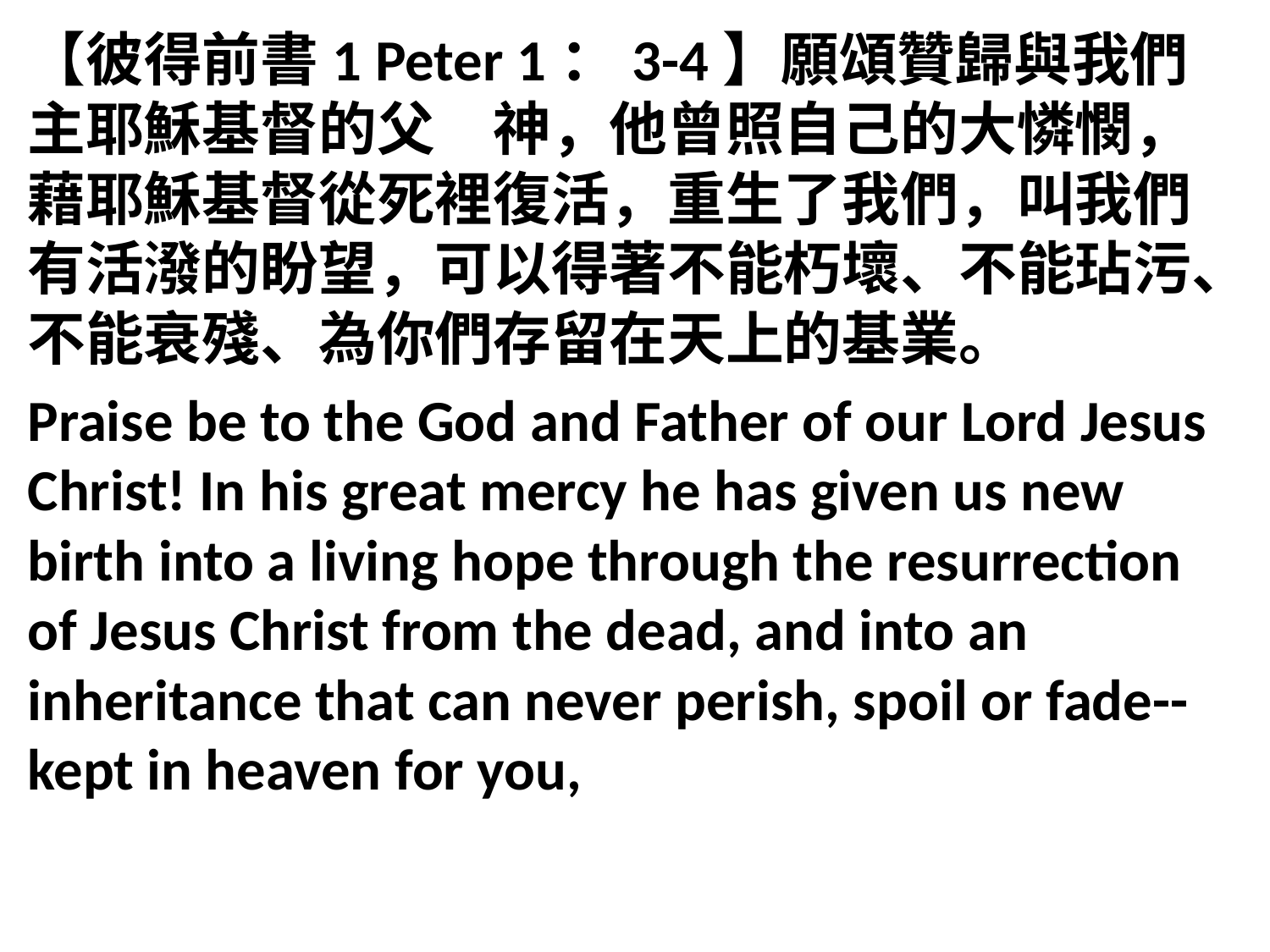

【彼得前書1 Peter 1：3-4】願頌贊歸與我們主耶穌基督的父　神，他曾照自己的大憐憫，藉耶穌基督從死裡復活，重生了我們，叫我們有活潑的盼望，可以得著不能朽壞、不能玷污、不能衰殘、為你們存留在天上的基業。
Praise be to the God and Father of our Lord Jesus Christ! In his great mercy he has given us new birth into a living hope through the resurrection of Jesus Christ from the dead, and into an inheritance that can never perish, spoil or fade--kept in heaven for you,